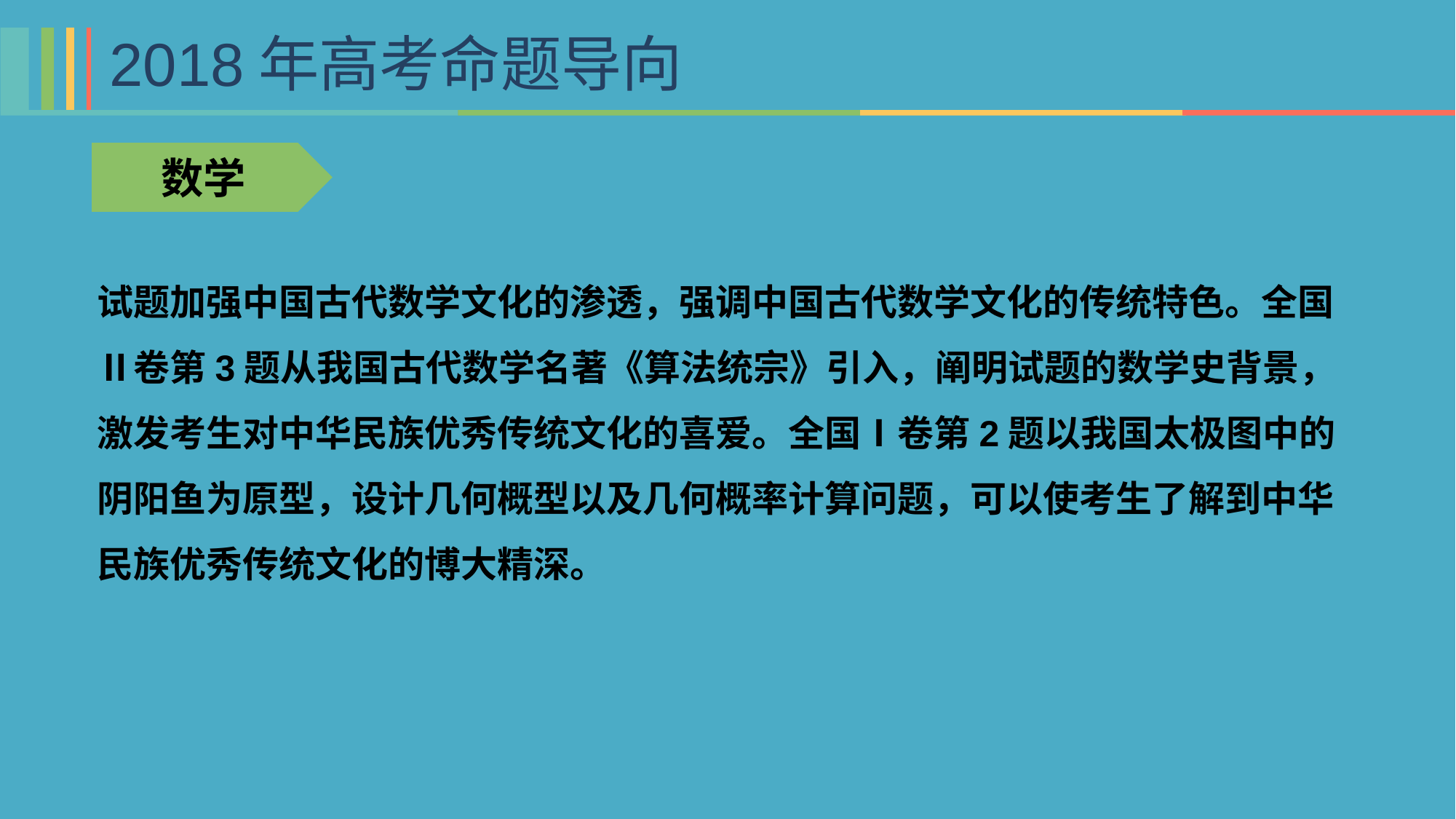

2018年高考命题导向

数学
试题加强中国古代数学文化的渗透，强调中国古代数学文化的传统特色。全国Ⅱ卷第3题从我国古代数学名著《算法统宗》引入，阐明试题的数学史背景，激发考生对中华民族优秀传统文化的喜爱。全国Ⅰ卷第2题以我国太极图中的阴阳鱼为原型，设计几何概型以及几何概率计算问题，可以使考生了解到中华民族优秀传统文化的博大精深。